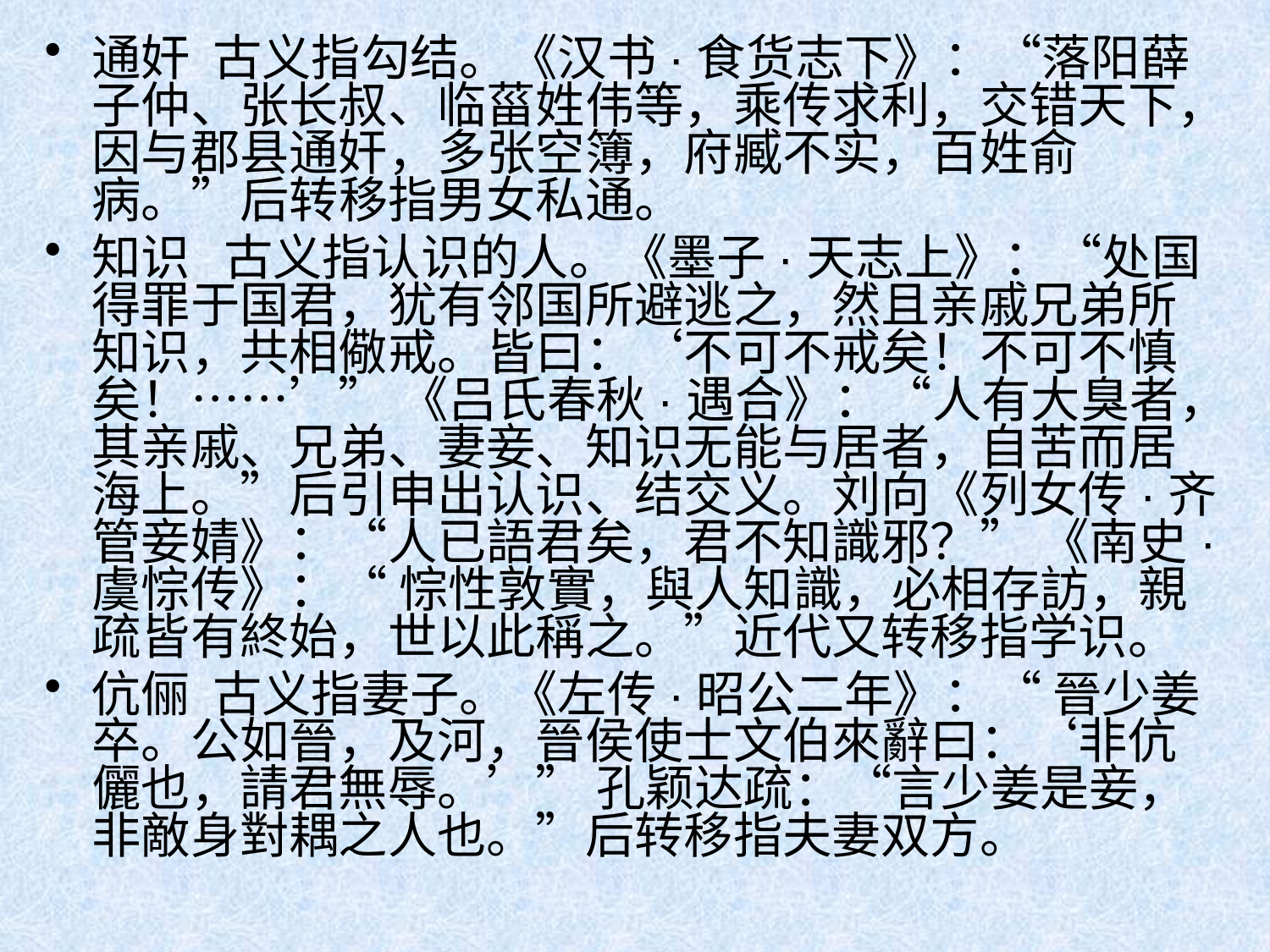

通奸  古义指勾结。《汉书·食货志下》：“落阳薛子仲、张长叔、临菑姓伟等，乘传求利，交错天下，因与郡县通奸，多张空簿，府臧不实，百姓俞病。”后转移指男女私通。
知识   古义指认识的人。《墨子·天志上》：“处国得罪于国君，犹有邻国所避逃之，然且亲戚兄弟所知识，共相儆戒。皆曰：‘不可不戒矣！不可不慎矣！……’” 《吕氏春秋·遇合》：“人有大臭者，其亲戚、兄弟、妻妾、知识无能与居者，自苦而居海上。”后引申出认识、结交义。刘向《列女传·齐管妾婧》：“人已語君矣，君不知識邪？” 《南史·虞悰传》：“ 悰性敦實，與人知識，必相存訪，親疏皆有終始，世以此稱之。”近代又转移指学识。
伉俪  古义指妻子。《左传·昭公二年》：“ 晉少姜卒。公如晉，及河，晉侯使士文伯來辭曰：‘非伉儷也，請君無辱。’” 孔颖达疏：“言少姜是妾，非敵身對耦之人也。”后转移指夫妻双方。